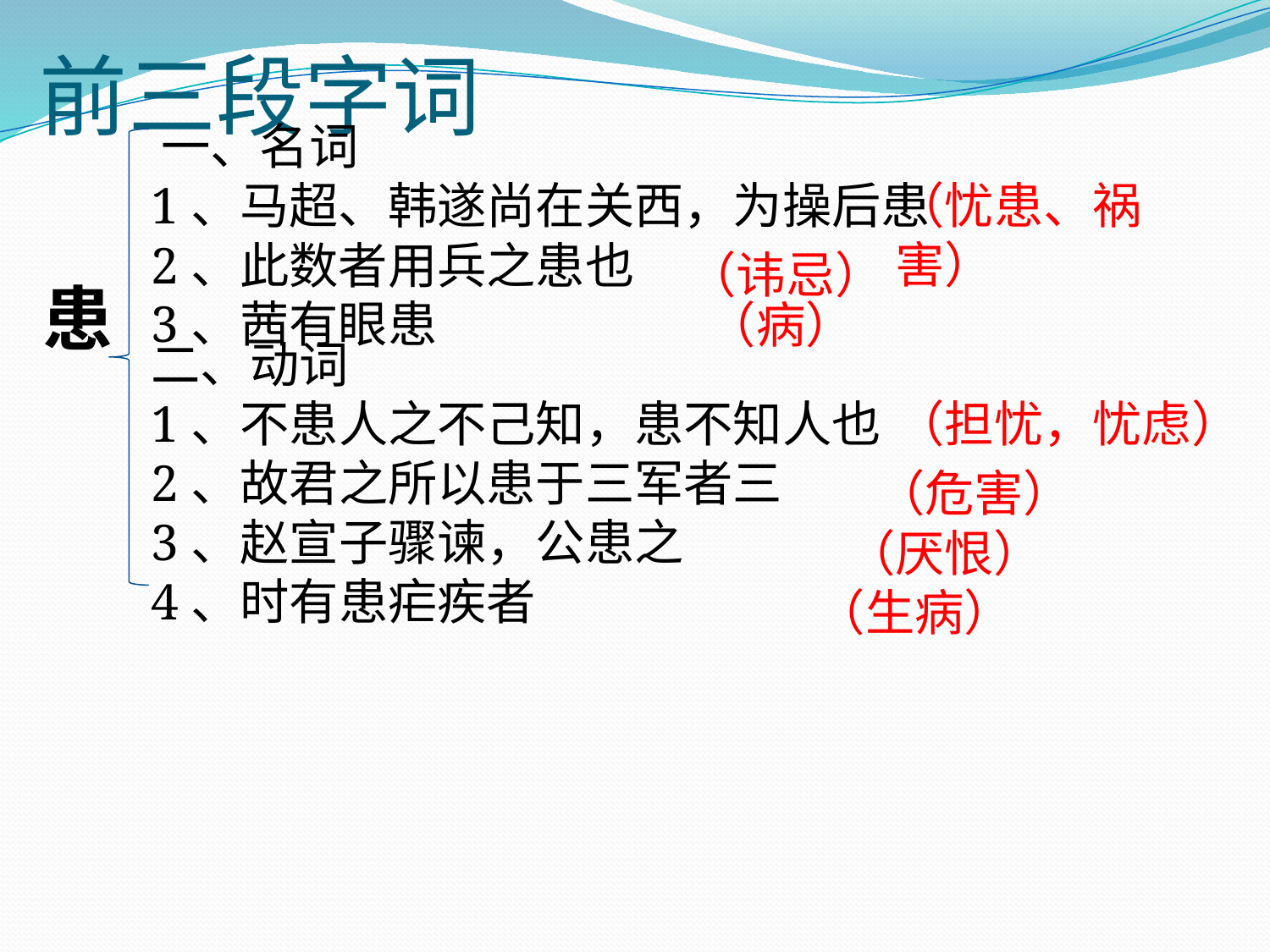

# 前三段字词
一、名词

1、马超、韩遂尚在关西，为操后患
2、此数者用兵之患也
3、茜有眼患
（忧患、祸害）
（讳忌）
患
（病）
二、动词
1、不患人之不己知，患不知人也
2、故君之所以患于三军者三
3、赵宣子骤谏，公患之
4、时有患疟疾者
（担忧，忧虑）
（危害）
（厌恨）
（生病）